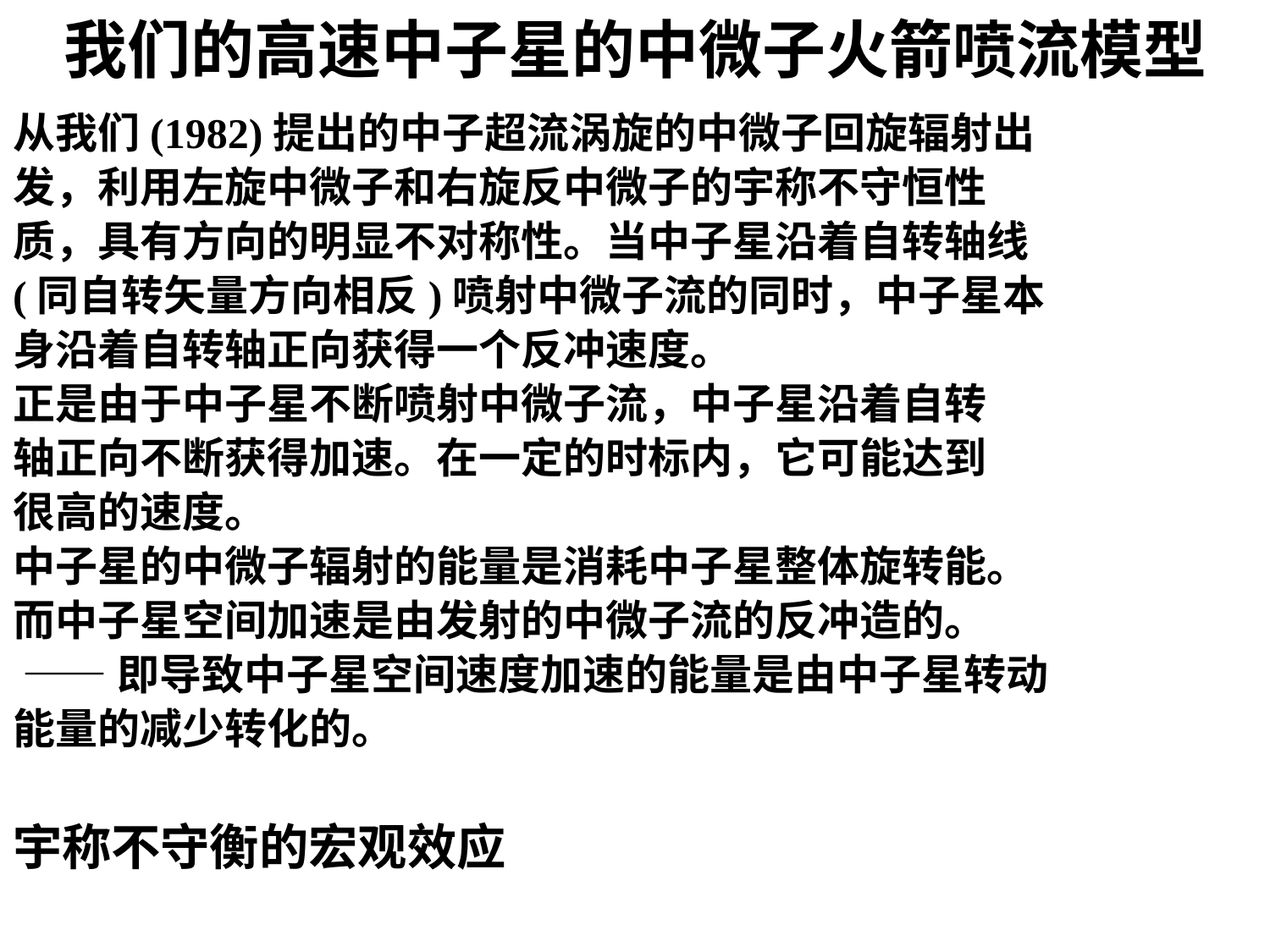

# 我们的高速中子星的中微子火箭喷流模型
从我们(1982)提出的中子超流涡旋的中微子回旋辐射出
发，利用左旋中微子和右旋反中微子的宇称不守恒性
质，具有方向的明显不对称性。当中子星沿着自转轴线
(同自转矢量方向相反)喷射中微子流的同时，中子星本
身沿着自转轴正向获得一个反冲速度。
正是由于中子星不断喷射中微子流，中子星沿着自转
轴正向不断获得加速。在一定的时标内，它可能达到
很高的速度。
中子星的中微子辐射的能量是消耗中子星整体旋转能。
而中子星空间加速是由发射的中微子流的反冲造的。
 ——即导致中子星空间速度加速的能量是由中子星转动
能量的减少转化的。

宇称不守衡的宏观效应